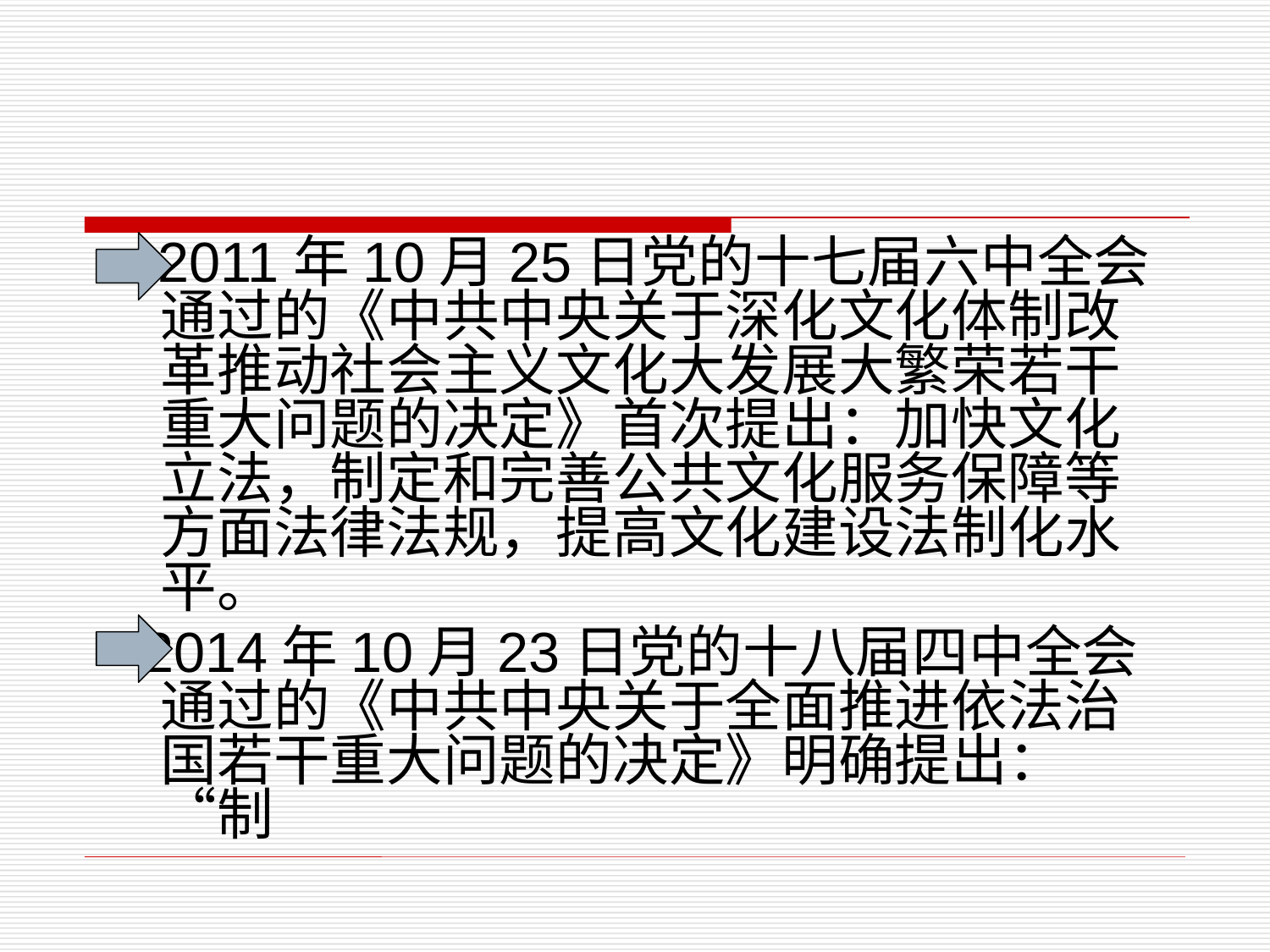

2011年10月25日党的十七届六中全会通过的《中共中央关于深化文化体制改革推动社会主义文化大发展大繁荣若干重大问题的决定》首次提出：加快文化立法，制定和完善公共文化服务保障等方面法律法规，提高文化建设法制化水平。
   2014年10月23日党的十八届四中全会通过的《中共中央关于全面推进依法治国若干重大问题的决定》明确提出：“制